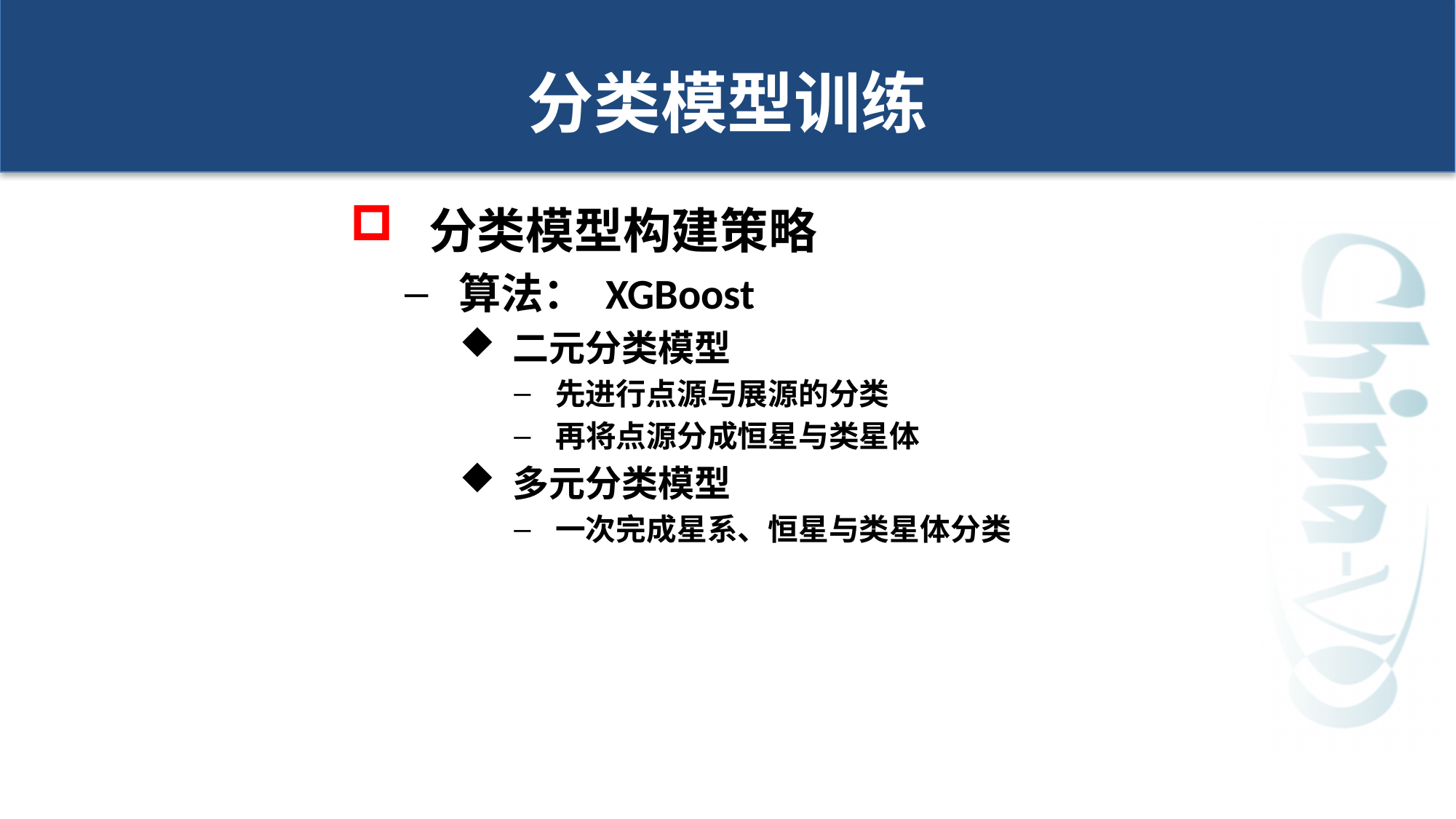

# 分类模型训练
  分类模型构建策略
 算法： XGBoost
 二元分类模型
 先进行点源与展源的分类
 再将点源分成恒星与类星体
 多元分类模型
 一次完成星系、恒星与类星体分类